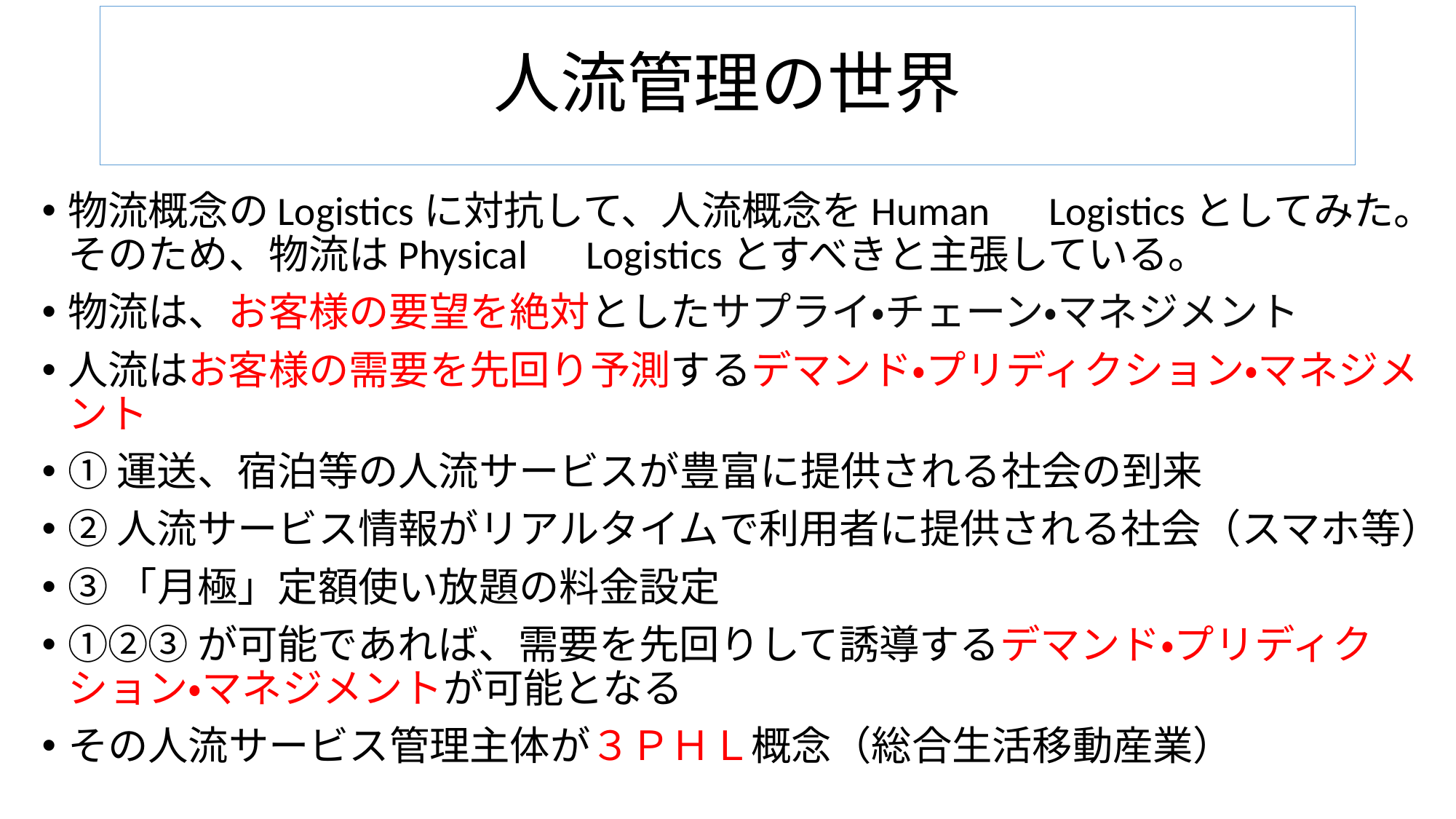

# 人流管理の世界
物流概念のLogisticsに対抗して、人流概念をHuman　Logisticsとしてみた。そのため、物流はPhysical　Logisticsとすべきと主張している。
物流は、お客様の要望を絶対としたサプライ・チェーン・マネジメント
人流はお客様の需要を先回り予測するデマンド・プリディクション・マネジメント
①運送、宿泊等の人流サービスが豊富に提供される社会の到来
②人流サービス情報がリアルタイムで利用者に提供される社会（スマホ等）
③「月極」定額使い放題の料金設定
①②③が可能であれば、需要を先回りして誘導するデマンド・プリディクション・マネジメントが可能となる
その人流サービス管理主体が３ＰＨＬ概念（総合生活移動産業）